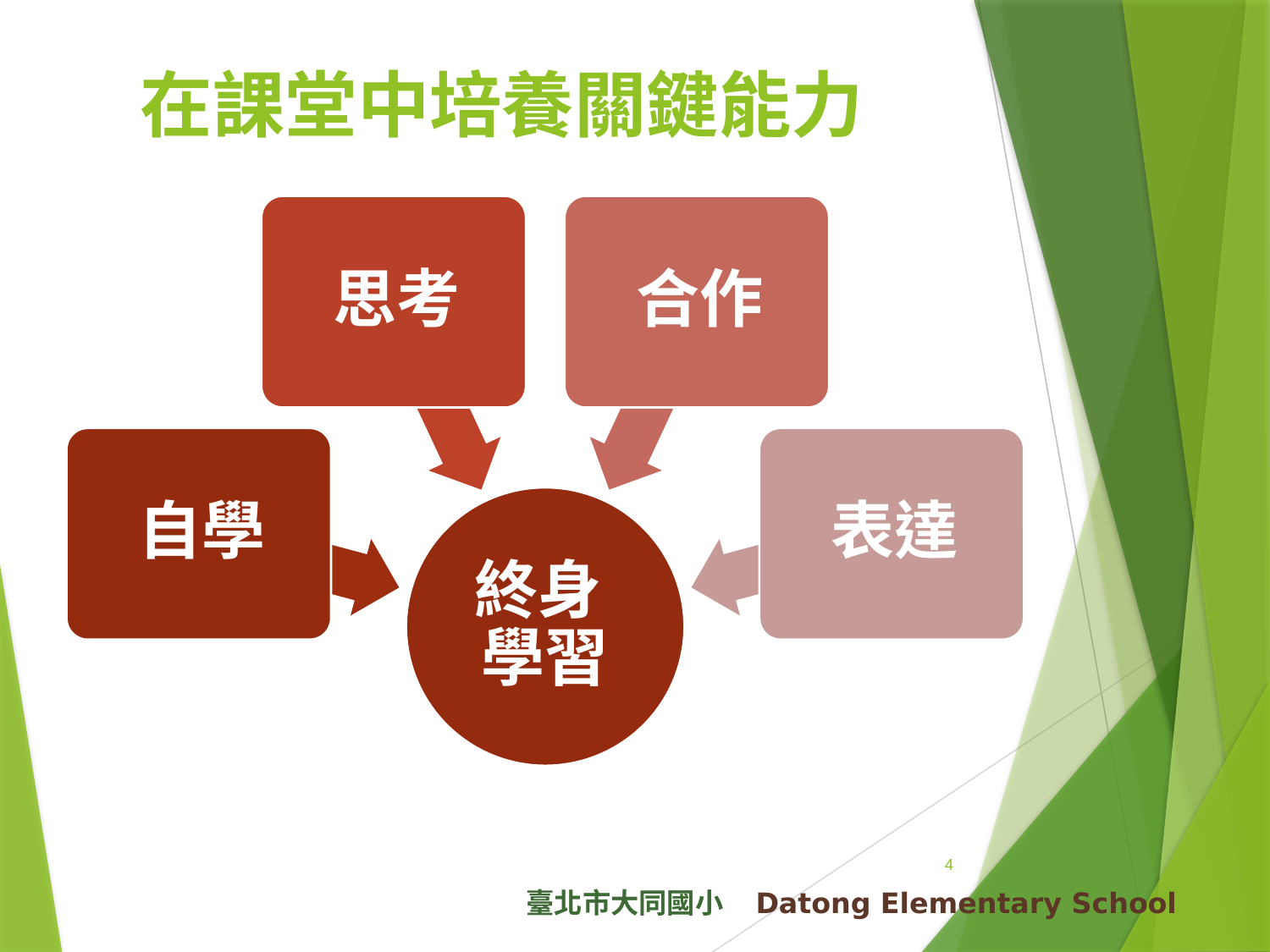

在課堂中培養關鍵能力
終身  學習
自學
思考
合作
表達

4
臺北市大同國小    Datong Elementary School